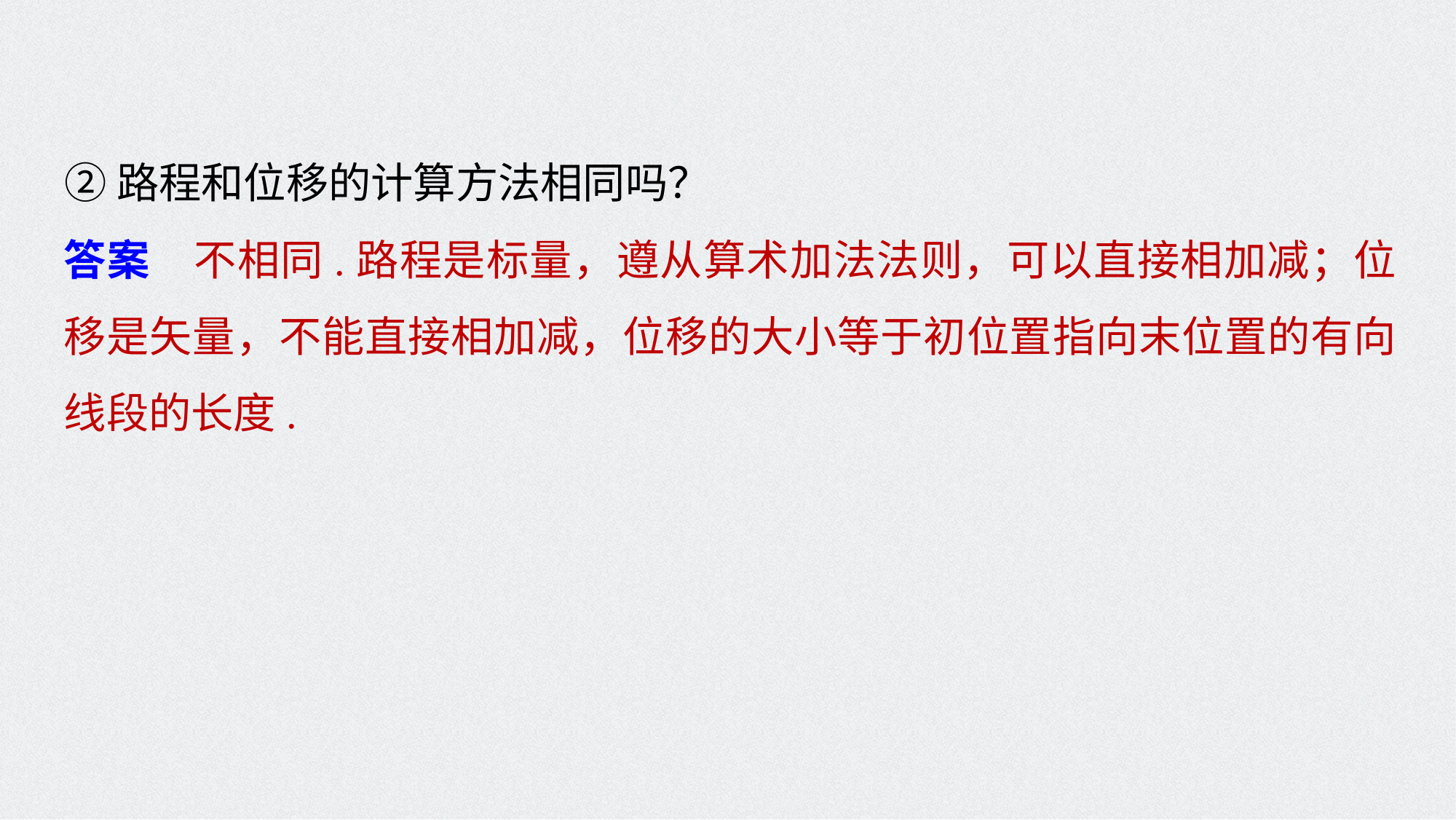

②路程和位移的计算方法相同吗？
答案　不相同.路程是标量，遵从算术加法法则，可以直接相加减；位移是矢量，不能直接相加减，位移的大小等于初位置指向末位置的有向线段的长度.